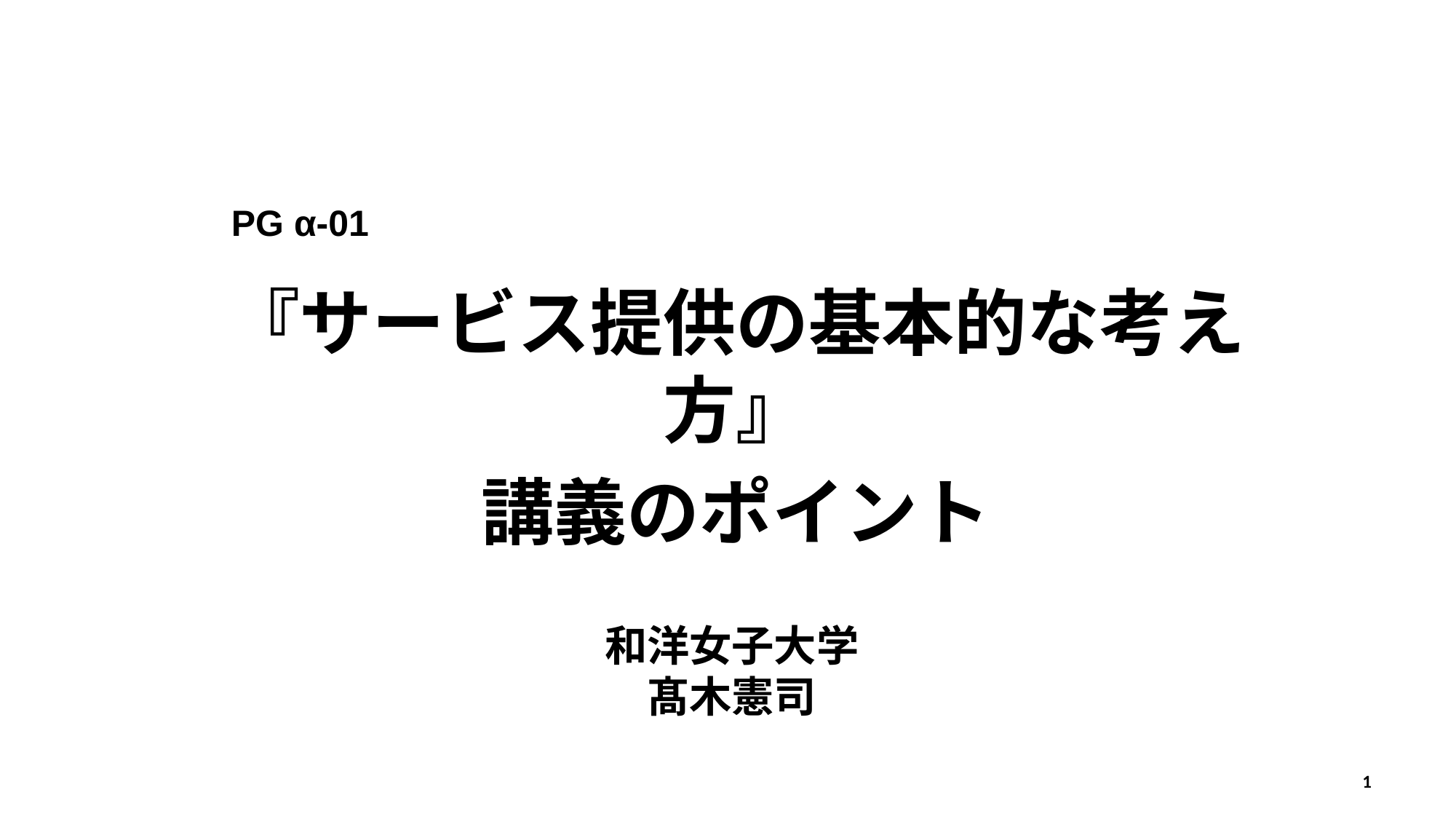

PG α-01
『サービス提供の基本的な考え方』
講義のポイント

和洋女子大学
髙木憲司
1